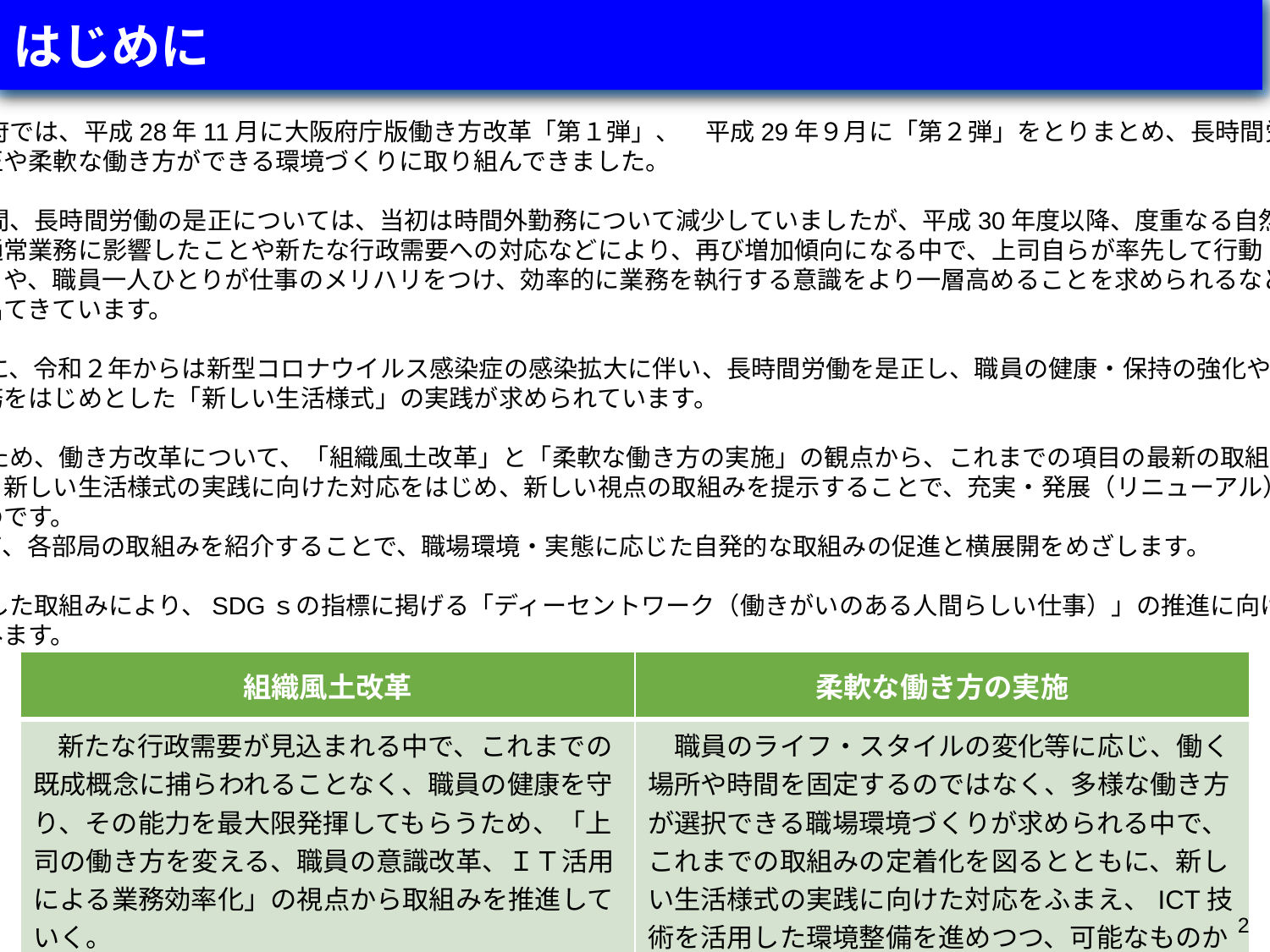

はじめに
○　大阪府では、平成28年11月に大阪府庁版働き方改革「第１弾」、　平成29年９月に「第２弾」をとりまとめ、長時間労働
　　の是正や柔軟な働き方ができる環境づくりに取り組んできました。

○　この間、長時間労働の是正については、当初は時間外勤務について減少していましたが、平成30年度以降、度重なる自然
　災害が通常業務に影響したことや新たな行政需要への対応などにより、再び増加傾向になる中で、上司自らが率先して行動
　することや、職員一人ひとりが仕事のメリハリをつけ、効率的に業務を執行する意識をより一層高めることを求められるなど、新しい
　動きも出てきています。

○　さらに、令和２年からは新型コロナウイルス感染症の感染拡大に伴い、長時間労働を是正し、職員の健康・保持の強化や、
　在宅勤務をはじめとした「新しい生活様式」の実践が求められています。
○　このため、働き方改革について、「組織風土改革」と「柔軟な働き方の実施」の観点から、これまでの項目の最新の取組状況
　に加え、新しい生活様式の実践に向けた対応をはじめ、新しい視点の取組みを提示することで、充実・発展（リニューアル）を
　図るものです。
　　併せて、各部局の取組みを紹介することで、職場環境・実態に応じた自発的な取組みの促進と横展開をめざします。
○　こうした取組みにより、SDGｓの指標に掲げる「ディーセントワーク（働きがいのある人間らしい仕事）」の推進に向けて
　取り組みます。

| 組織風土改革 | 柔軟な働き方の実施 |
| --- | --- |
| 新たな行政需要が見込まれる中で、これまでの既成概念に捕らわれることなく、職員の健康を守り、その能力を最大限発揮してもらうため、「上司の働き方を変える、職員の意識改革、ＩＴ活用による業務効率化」の視点から取組みを推進していく。 | 職員のライフ・スタイルの変化等に応じ、働く場所や時間を固定するのではなく、多様な働き方が選択できる職場環境づくりが求められる中で、これまでの取組みの定着化を図るとともに、新しい生活様式の実践に向けた対応をふまえ、ICT技術を活用した環境整備を進めつつ、可能なものから順次改善を図っていく。 |

2